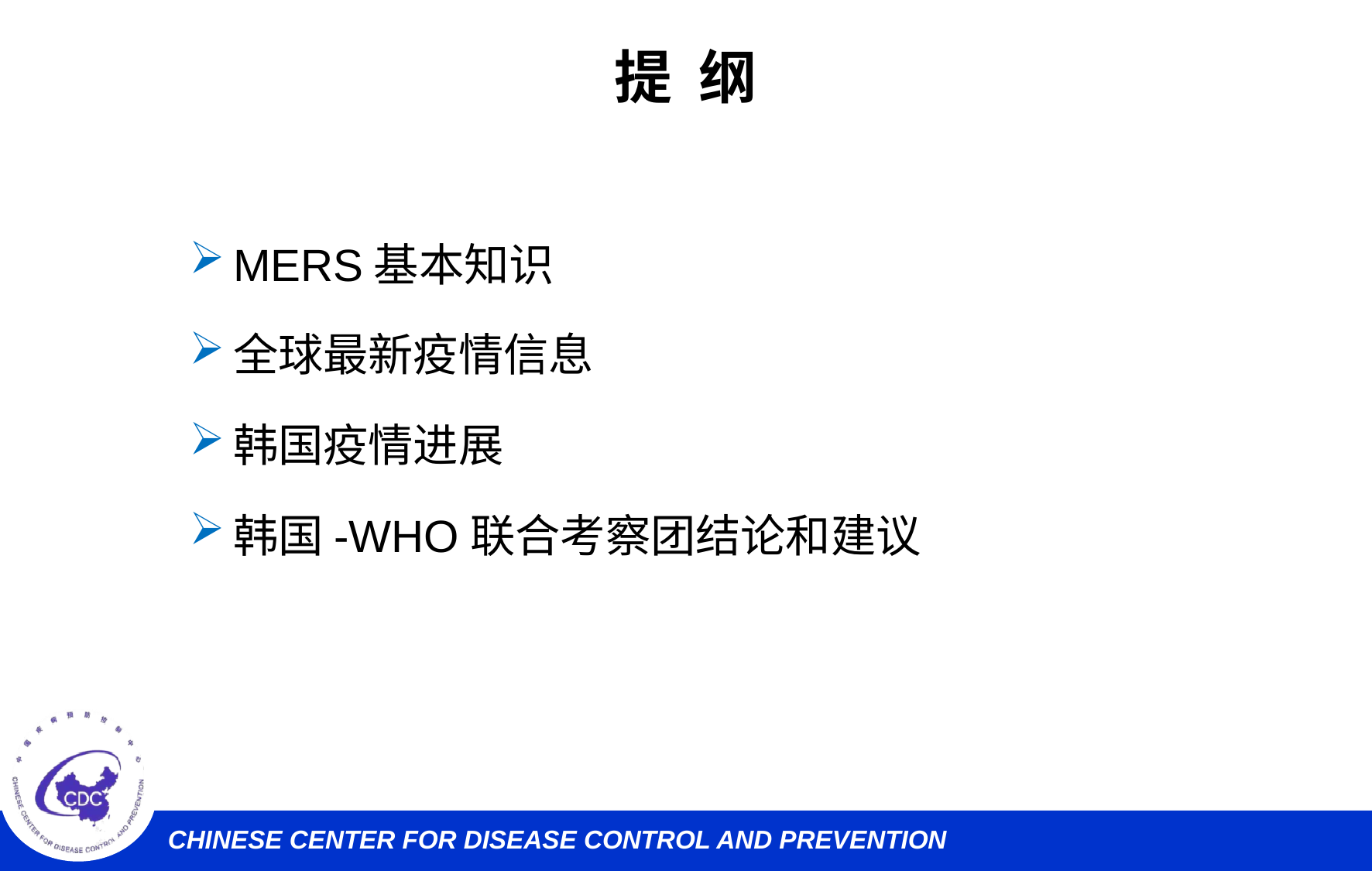

# 提  纲
MERS基本知识
全球最新疫情信息
韩国疫情进展
韩国-WHO联合考察团结论和建议